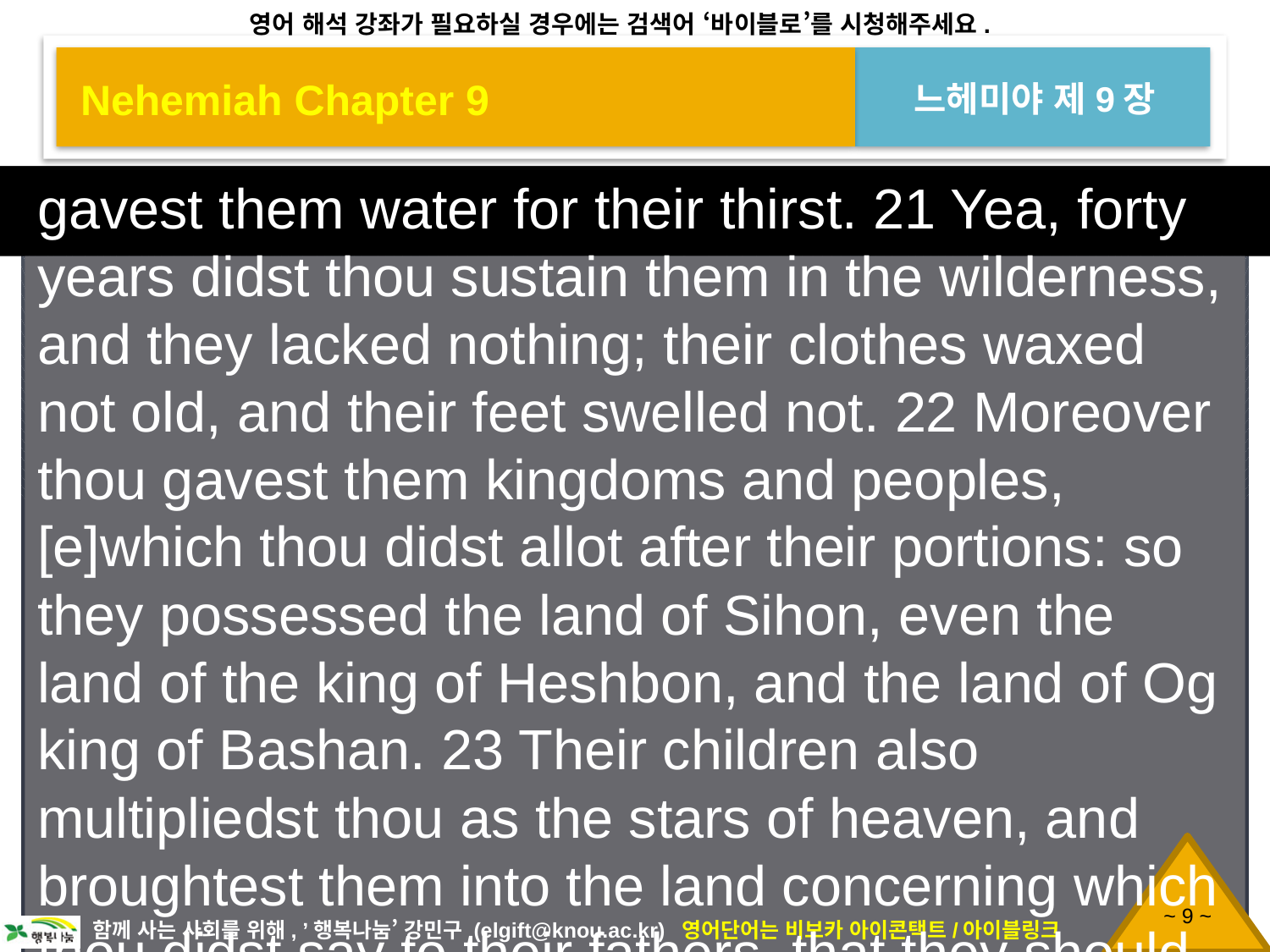

Nehemiah Chapter 9
느헤미야 제9장
gavest them water for their thirst. 21 Yea, forty years didst thou sustain them in the wilderness, and they lacked nothing; their clothes waxed not old, and their feet swelled not. 22 Moreover thou gavest them kingdoms and peoples, [e]which thou didst allot after their portions: so they possessed the land of Sihon, even the land of the king of Heshbon, and the land of Og king of Bashan. 23 Their children also multipliedst thou as the stars of heaven, and broughtest them into the land concerning which thou didst say to their fathers, that they should go